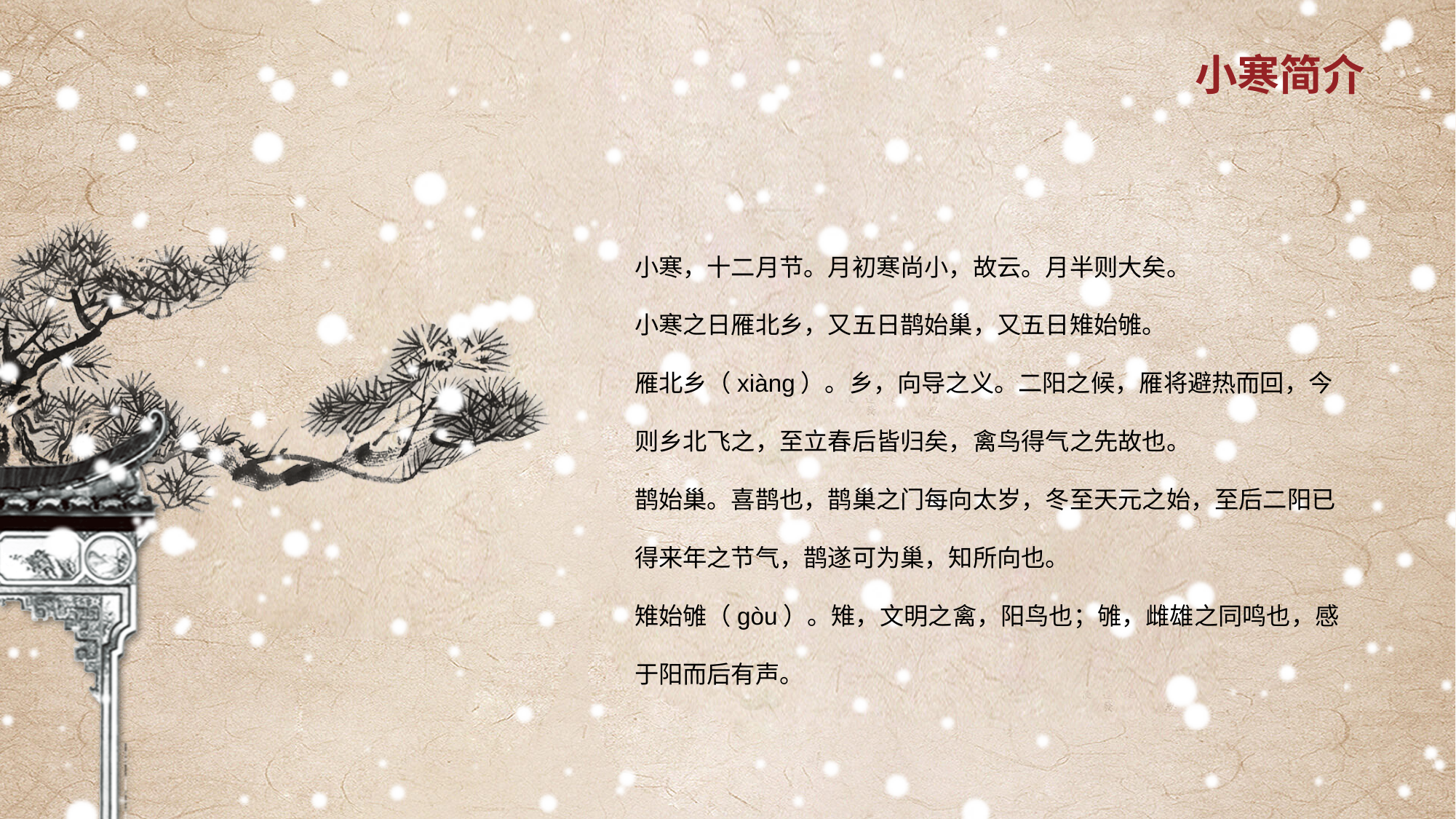

小寒简介
小寒，十二月节。月初寒尚小，故云。月半则大矣。
小寒之日雁北乡，又五日鹊始巢，又五日雉始雊。
雁北乡（xiàng）。乡，向导之义。二阳之候，雁将避热而回，今则乡北飞之，至立春后皆归矣，禽鸟得气之先故也。
鹊始巢。喜鹊也，鹊巢之门每向太岁，冬至天元之始，至后二阳已得来年之节气，鹊遂可为巢，知所向也。
雉始雊（gòu）。雉，文明之禽，阳鸟也；雊，雌雄之同鸣也，感于阳而后有声。